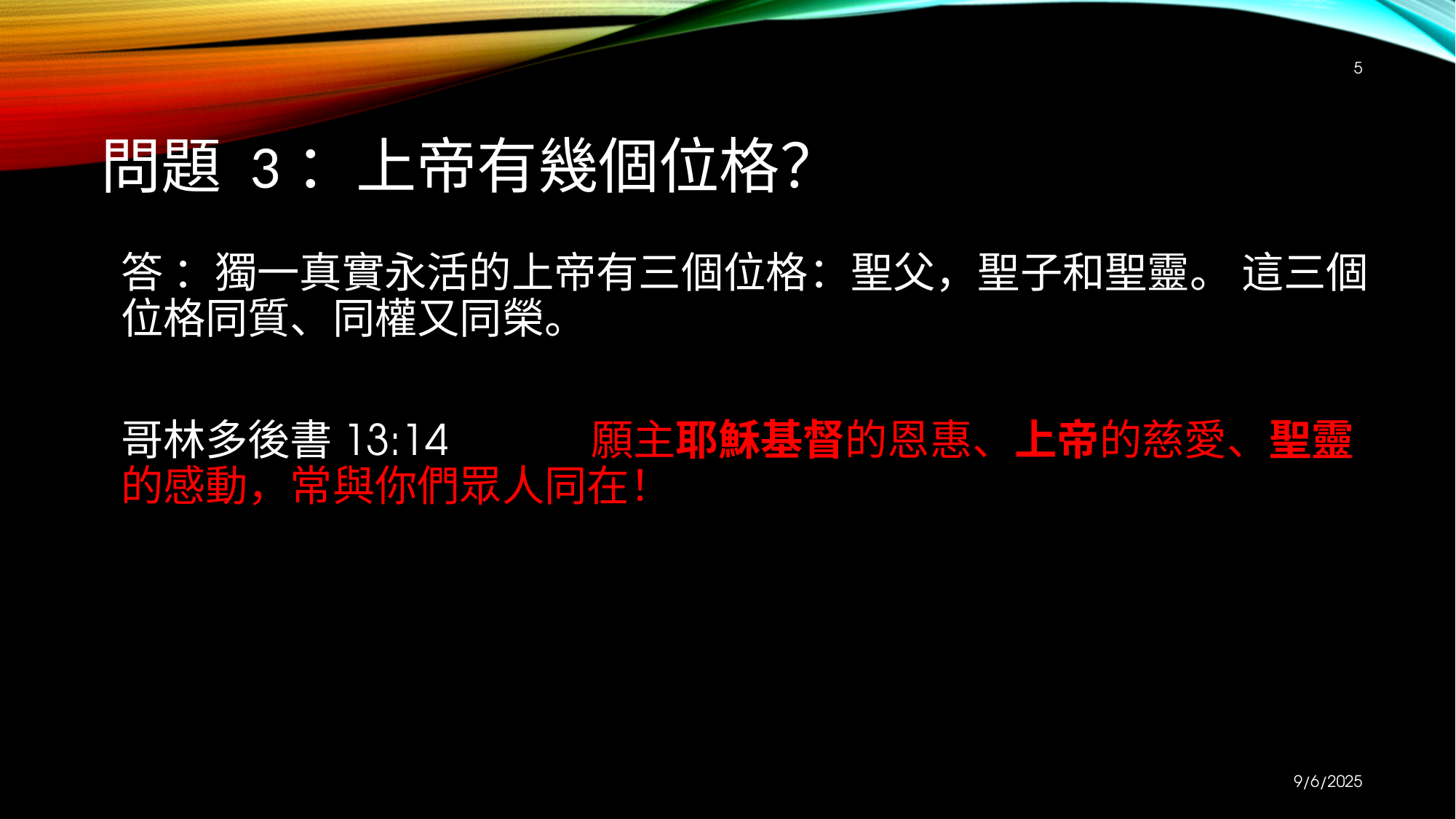

5
# 問題 3：上帝有幾個位格？
答 ：獨一真實永活的上帝有三個位格：聖父，聖子和聖靈。 這三個位格同質、同權又同榮。

哥林多後書13:14	  願主耶穌基督的恩惠、上帝的慈愛、聖靈的感動，常與你們眾人同在！

9/6/2025